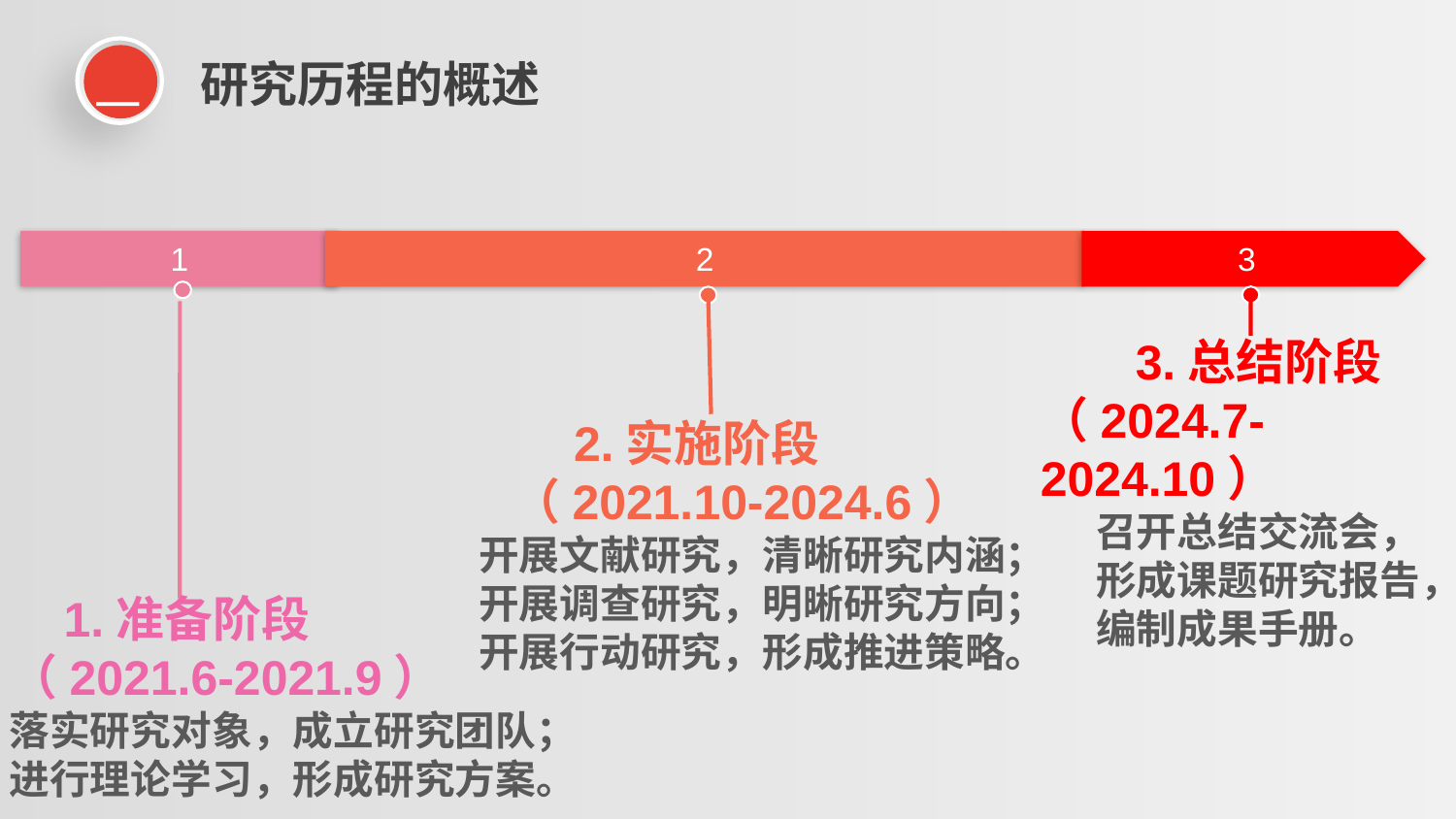

一

研究历程的概述
1
2
3

       3.总结阶段
（2024.7-2024.10）
     召开总结交流会，
     形成课题研究报告，
     编制成果手册。
       2.实施阶段
  （2021.10-2024.6）
开展文献研究，清晰研究内涵；
开展调查研究，明晰研究方向；
开展行动研究，形成推进策略。
    1.准备阶段
（2021.6-2021.9）
落实研究对象，成立研究团队；
进行理论学习，形成研究方案。